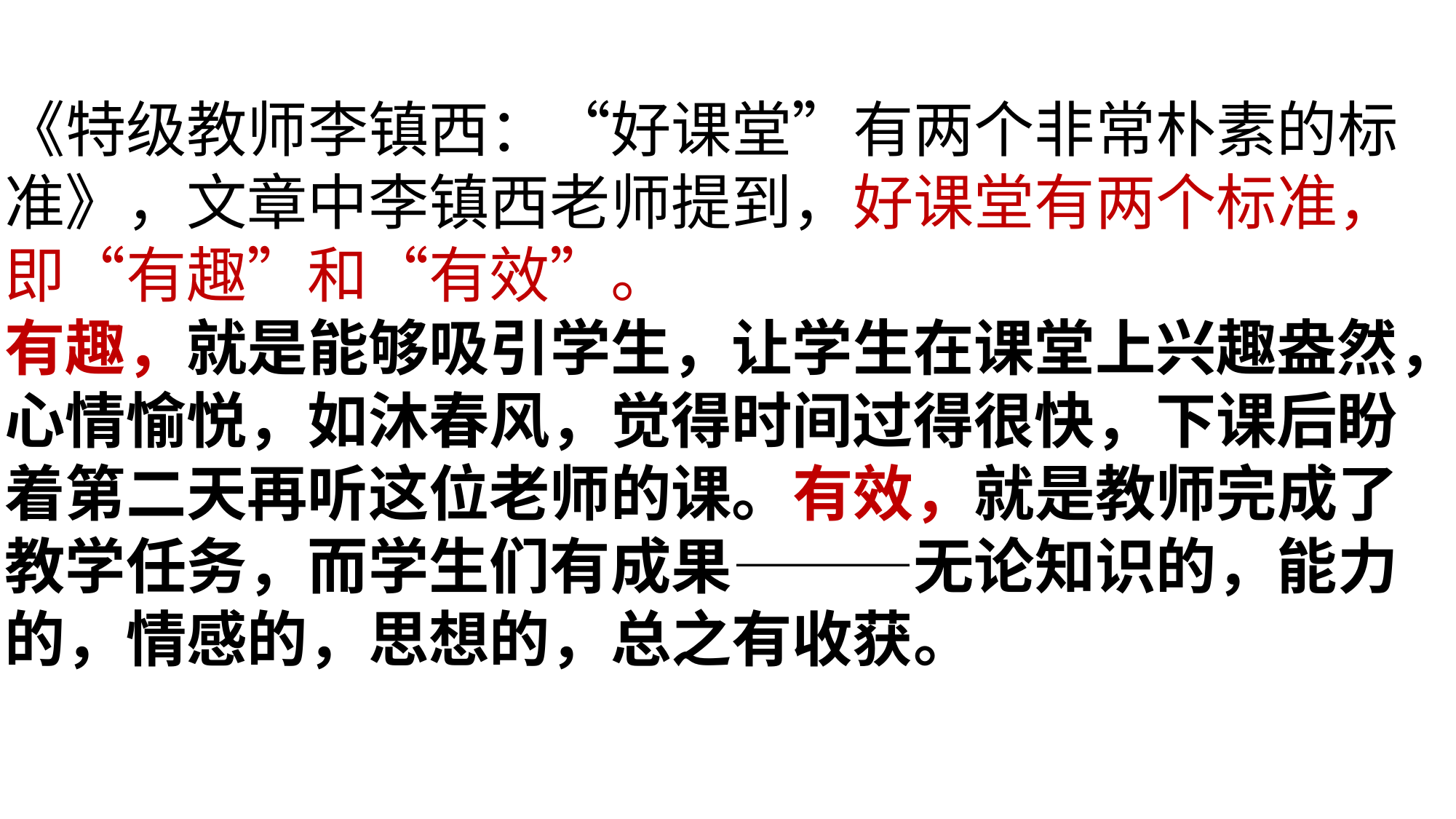

《特级教师李镇西：“好课堂”有两个非常朴素的标准》，文章中李镇西老师提到，好课堂有两个标准，即“有趣”和“有效”。
有趣，就是能够吸引学生，让学生在课堂上兴趣盎然，心情愉悦，如沐春风，觉得时间过得很快，下课后盼着第二天再听这位老师的课。有效，就是教师完成了教学任务，而学生们有成果———无论知识的，能力的，情感的，思想的，总之有收获。